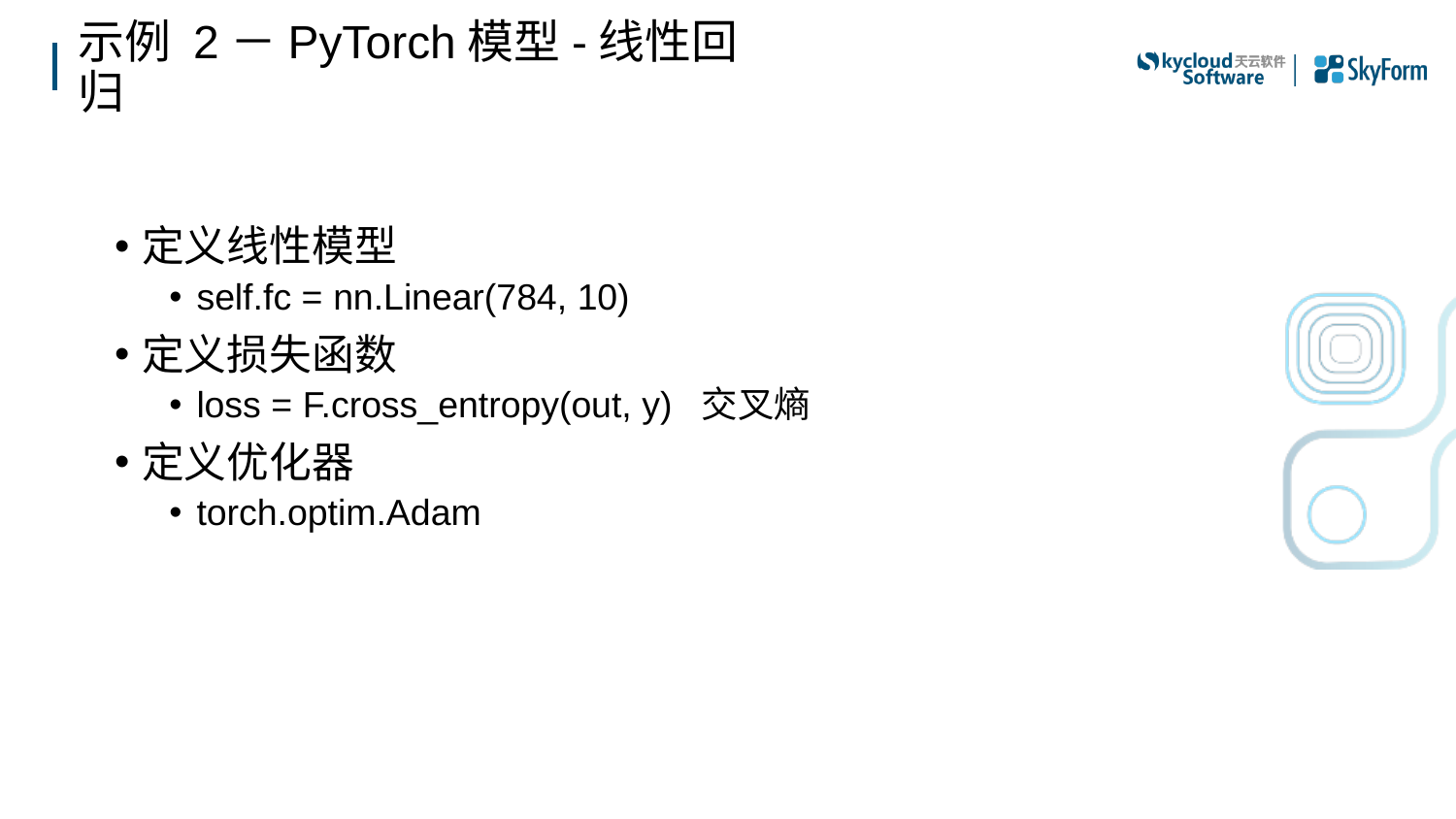

# 示例 2－PyTorch模型-线性回归
定义线性模型
self.fc = nn.Linear(784, 10)
定义损失函数
loss = F.cross_entropy(out, y)  交叉熵
定义优化器
torch.optim.Adam